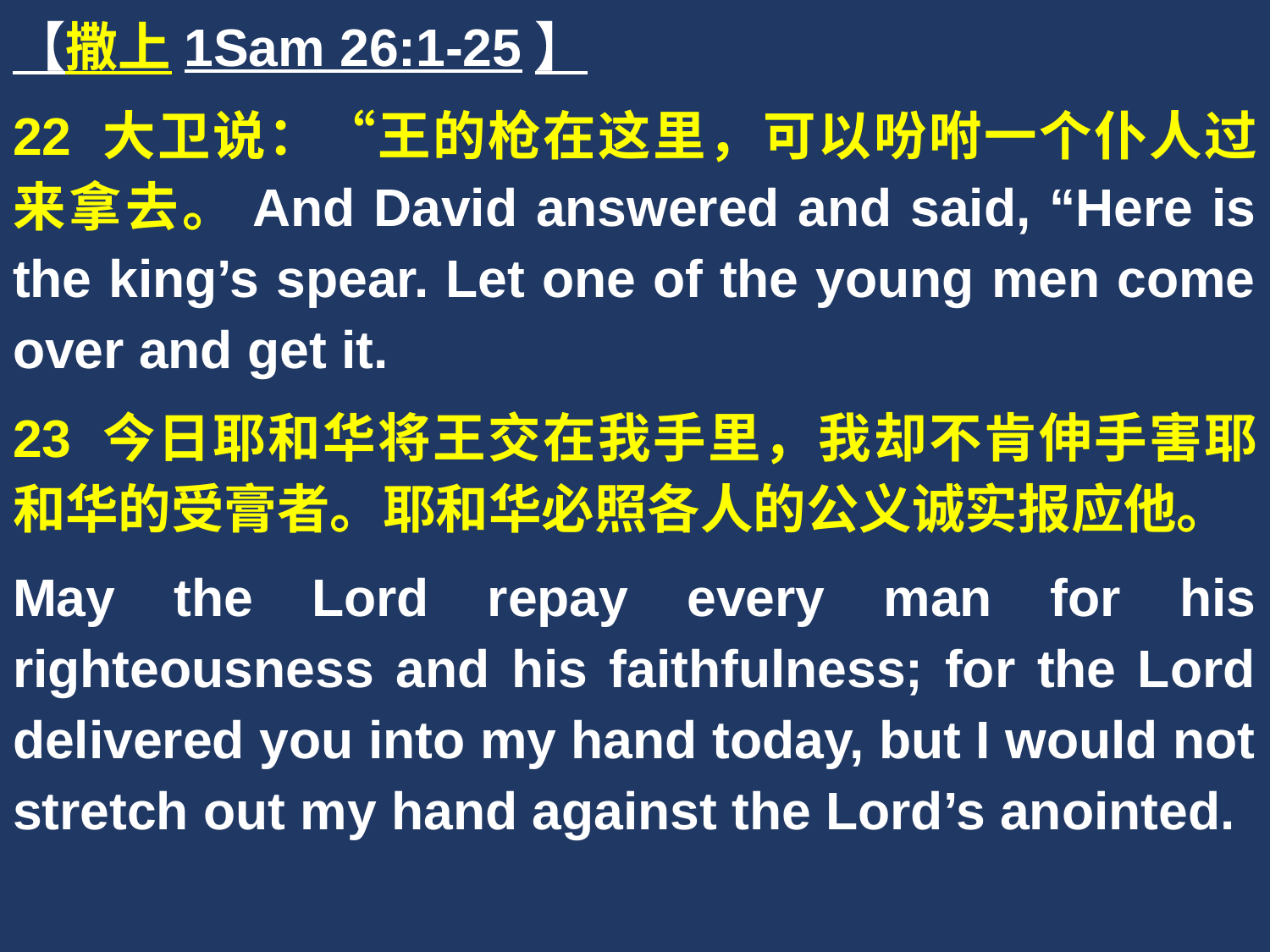

【撒上1Sam 26:1-25】
22 大卫说：“王的枪在这里，可以吩咐一个仆人过来拿去。And David answered and said, “Here is the king’s spear. Let one of the young men come over and get it.
23 今日耶和华将王交在我手里，我却不肯伸手害耶和华的受膏者。耶和华必照各人的公义诚实报应他。
May the Lord repay every man for his righteousness and his faithfulness; for the Lord delivered you into my hand today, but I would not stretch out my hand against the Lord’s anointed.